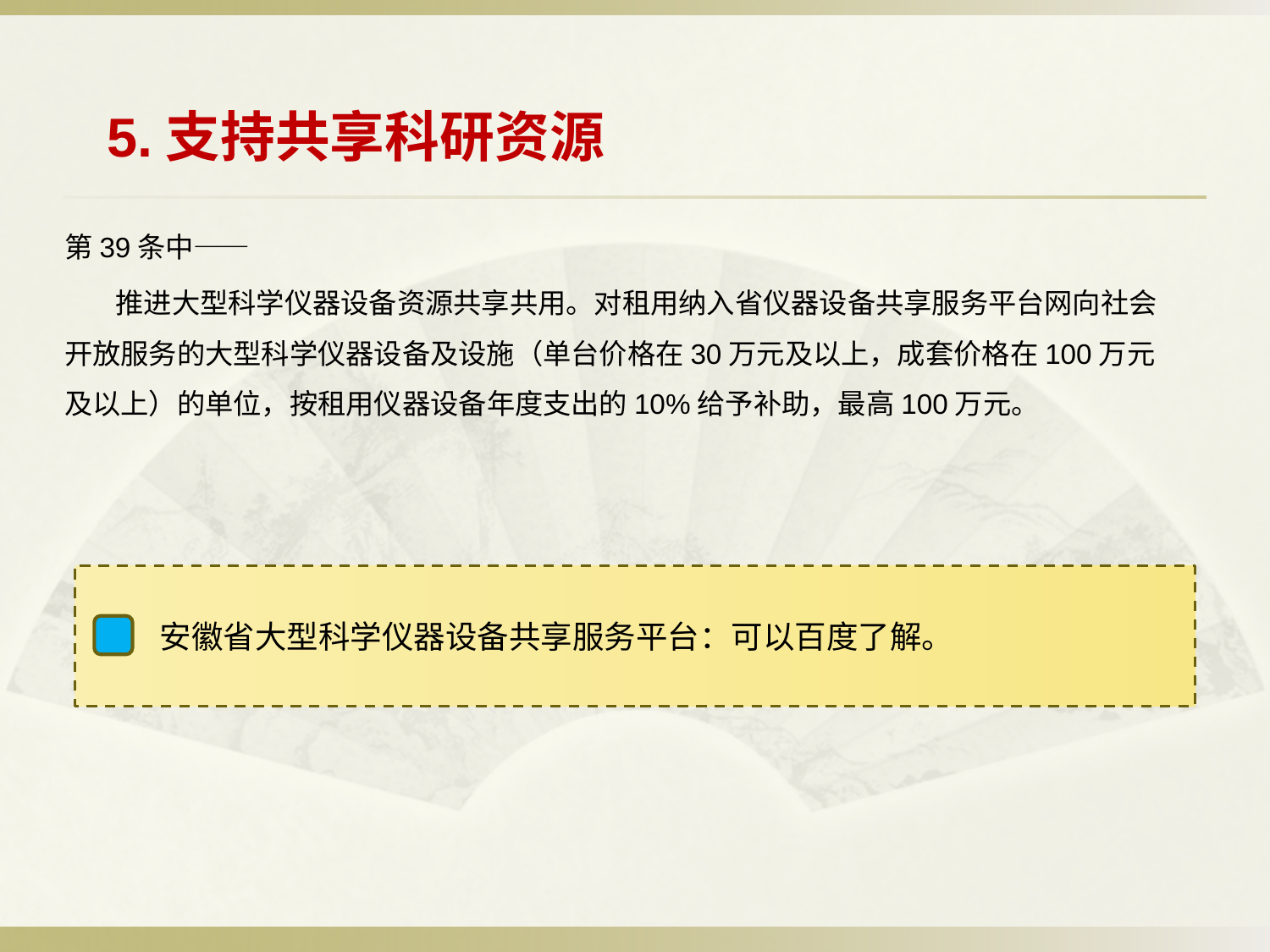

# 5.支持共享科研资源
第39条中——
       推进大型科学仪器设备资源共享共用。对租用纳入省仪器设备共享服务平台网向社会开放服务的大型科学仪器设备及设施（单台价格在30万元及以上，成套价格在100万元及以上）的单位，按租用仪器设备年度支出的10%给予补助，最高100万元。
         安徽省大型科学仪器设备共享服务平台：可以百度了解。